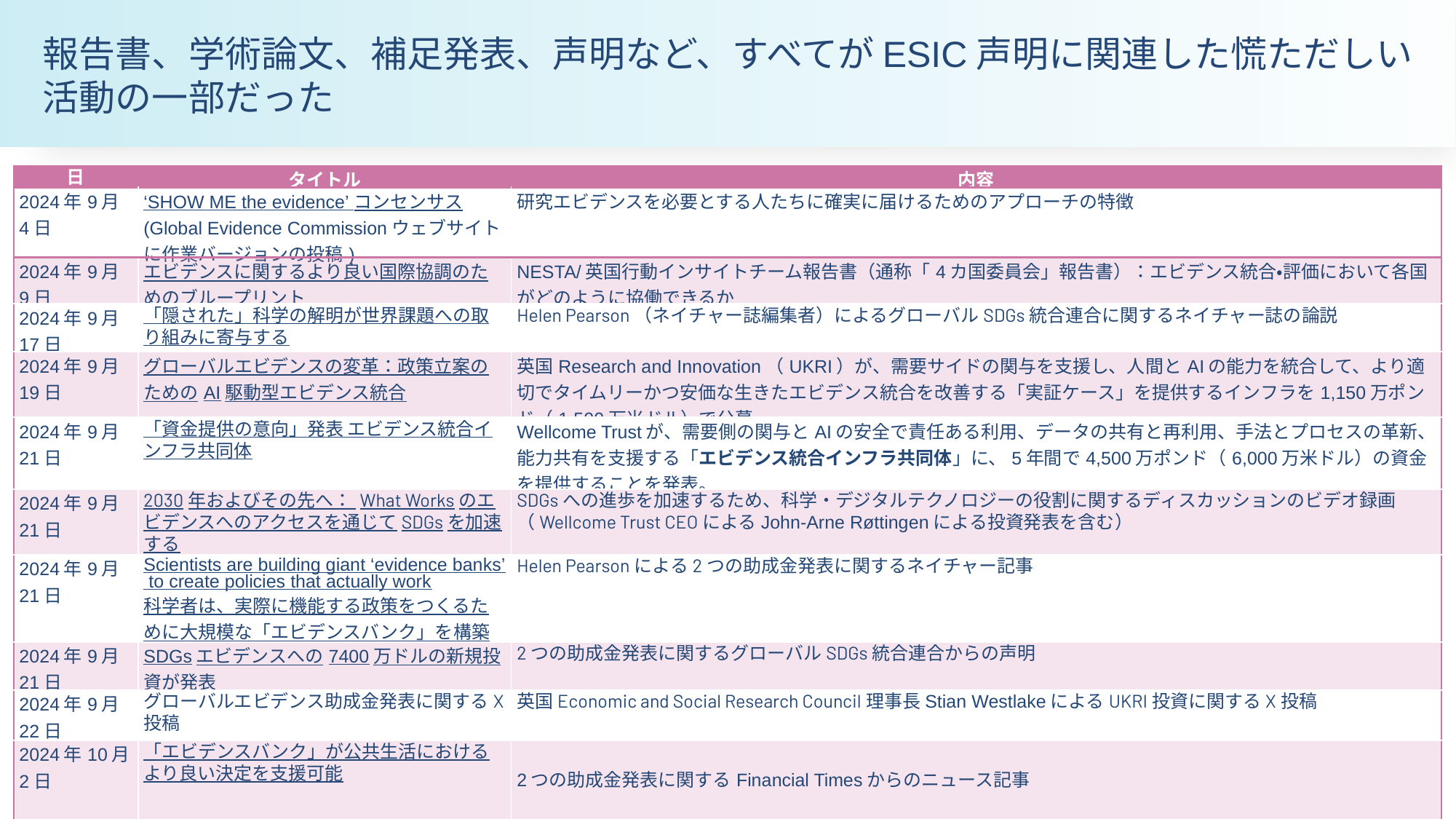

# 報告書、学術論文、補足発表、声明など、すべてがESIC声明に関連した慌ただしい活動の一部だった
| 日 | タイトル | 内容 |
| --- | --- | --- |
| 2024年9月4日 | ‘SHOW ME the evidence’ コンセンサス (Global Evidence Commissionウェブサイトに作業バージョンの投稿) | 研究エビデンスを必要とする人たちに確実に届けるためのアプローチの特徴 |
| 2024年9月9日 | エビデンスに関するより良い国際協調のためのブループリント | NESTA/英国行動インサイトチーム報告書（通称「4カ国委員会」報告書）：エビデンス統合・評価において各国がどのように協働できるか |
| 2024年9月17日 | 「隠された」科学の解明が世界課題への取り組みに寄与する | Helen Pearson（ネイチャー誌編集者）によるグローバルSDGs統合連合に関するネイチャー誌の論説 |
| 2024年9月19日 | グローバルエビデンスの変革：政策立案のためのAI駆動型エビデンス統合 | 英国Research and Innovation（UKRI）が、需要サイドの関与を支援し、人間とAIの能力を統合して、より適切でタイムリーかつ安価な生きたエビデンス統合を改善する「実証ケース」を提供するインフラを1,150万ポンド（1,500万米ドル）で公募。 |
| 2024年9月21日 | 「資金提供の意向」発表 エビデンス統合インフラ共同体 | Wellcome Trustが、需要側の関与とAIの安全で責任ある利用、データの共有と再利用、手法とプロセスの革新、能力共有を支援する「エビデンス統合インフラ共同体」に、5年間で4,500万ポンド（6,000万米ドル）の資金を提供することを発表。 |
| 2024年9月21日 | 2030年およびその先へ： What Worksのエビデンスへのアクセスを通じてSDGsを加速する | SDGsへの進歩を加速するため、科学・デジタルテクノロジーの役割に関するディスカッションのビデオ録画（Wellcome Trust CEOによるJohn-Arne Røttingenによる投資発表を含む） |
| 2024年9月21日 | Scientists are building giant ‘evidence banks’ to create policies that actually work科学者は、実際に機能する政策をつくるために大規模な「エビデンスバンク」を構築している | Helen Pearsonによる2つの助成金発表に関するネイチャー記事 |
| 2024年9月21日 | SDGsエビデンスへの7400万ドルの新規投資が発表 | 2つの助成金発表に関するグローバルSDGs統合連合からの声明 |
| 2024年9月22日 | グローバルエビデンス助成金発表に関するX投稿 | 英国Economic and Social Research Council理事長Stian WestlakeによるUKRI投資に関するX投稿 |
| 2024年10月2日 | 「エビデンスバンク」が公共生活におけるより良い決定を支援可能 | 2つの助成金発表に関するFinancial Timesからのニュース記事 |
3